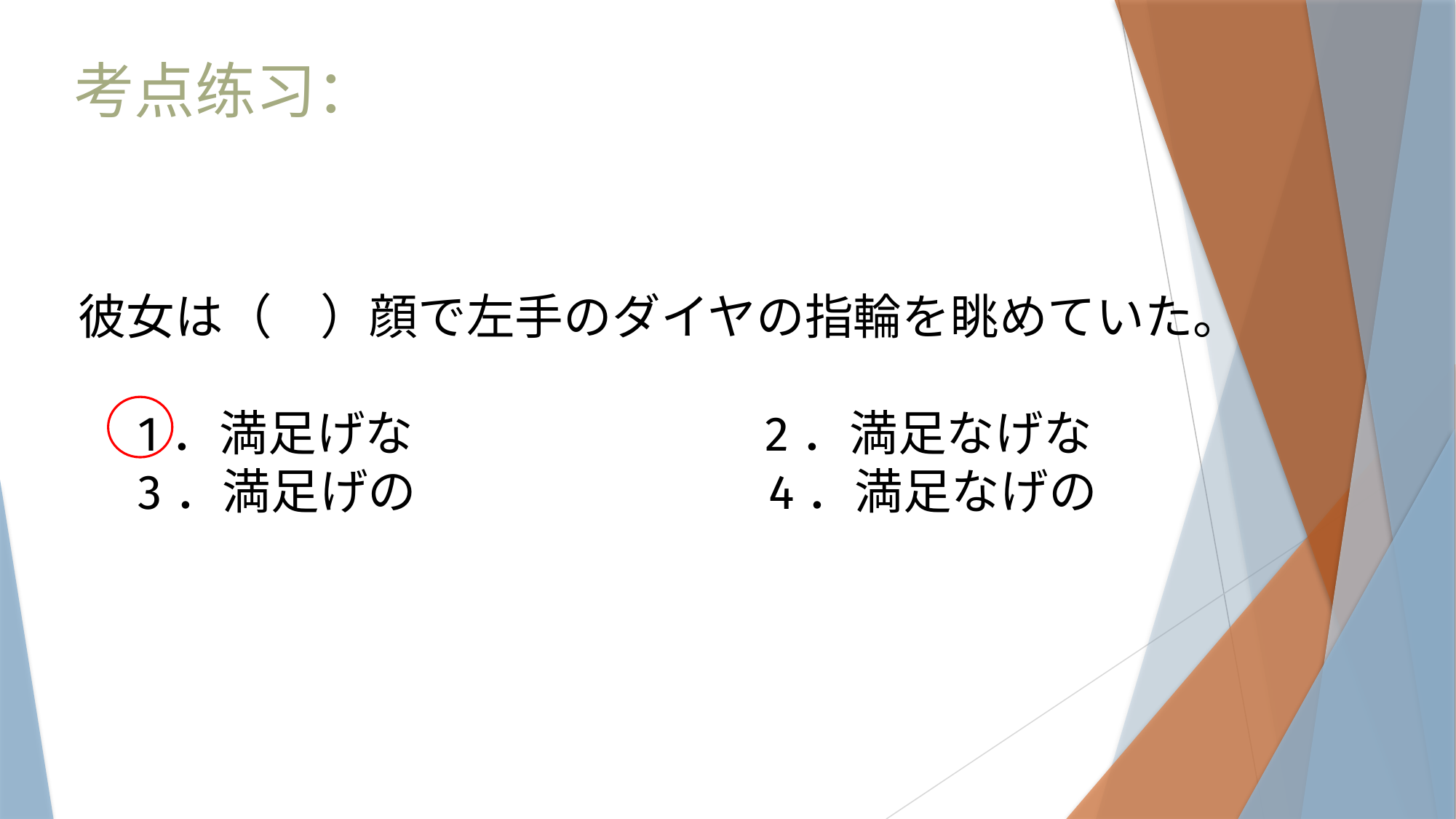

考点练习：
彼女は（　）顔で左手のダイヤの指輪を眺めていた。

　1．満足げな　　　　　　　2．満足なげな
　3．満足げの　　　　　　　4．満足なげの